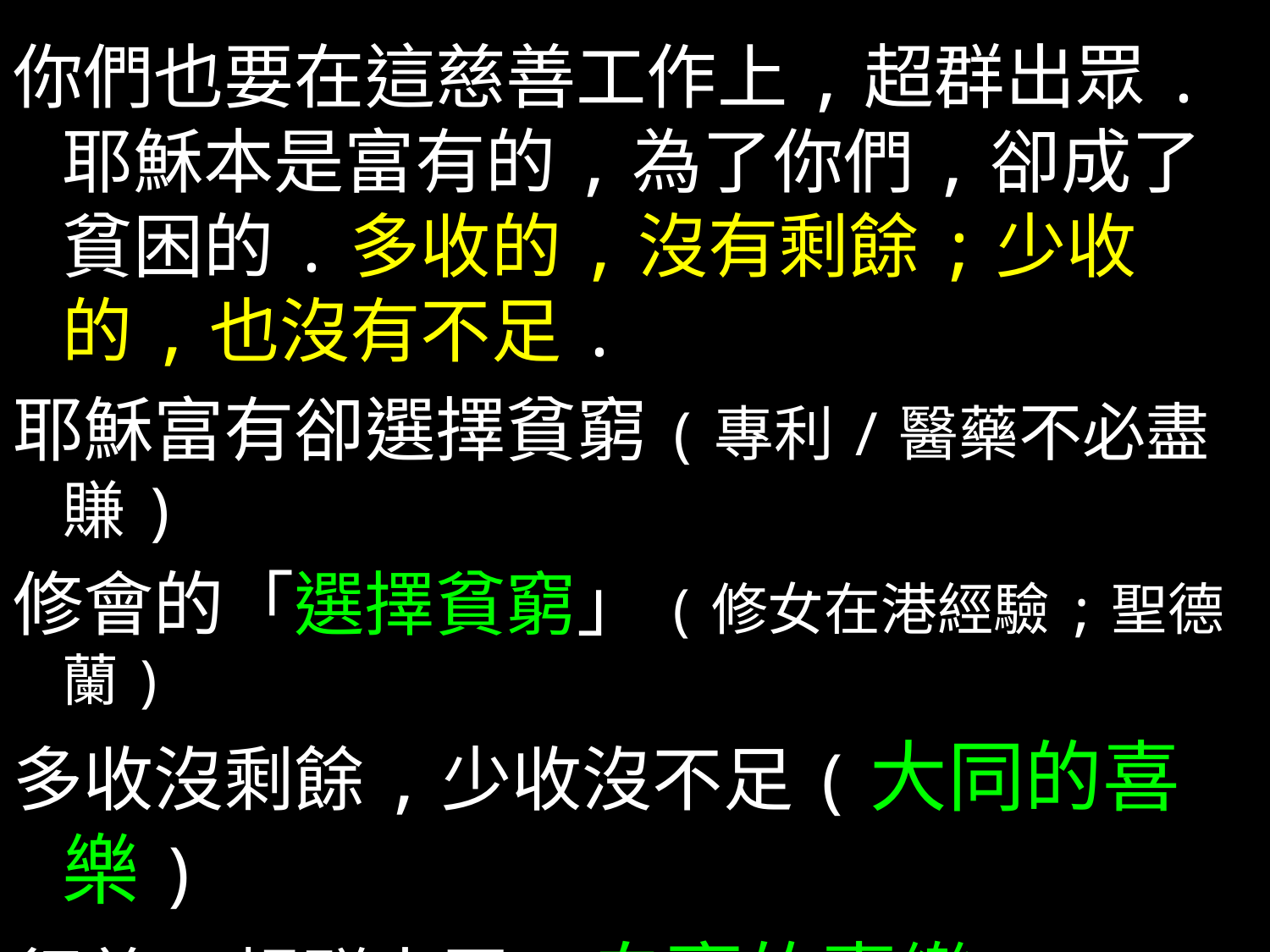

你們也要在這慈善工作上,超群出眾.耶穌本是富有的,為了你們,卻成了貧困的.多收的,沒有剩餘;少收的,也沒有不足.
耶穌富有卻選擇貧窮(專利/醫藥不必盡賺)
修會的「選擇貧窮」(修女在港經驗;聖德蘭)
多收沒剩餘,少收沒不足(大同的喜樂)
行善:超群出眾(自豪的喜樂)